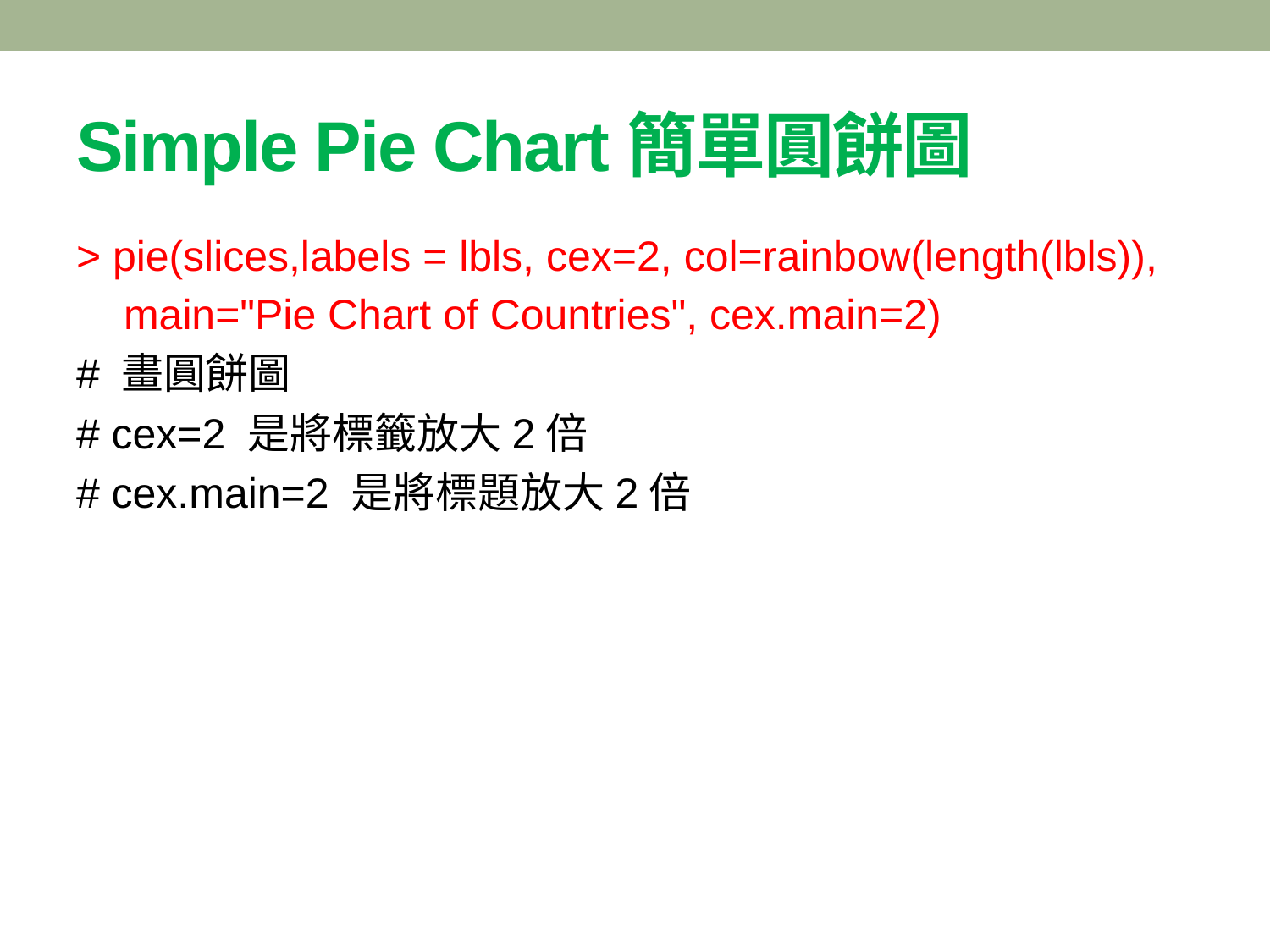

# Simple Pie Chart簡單圓餅圖
> pie(slices,labels = lbls, cex=2, col=rainbow(length(lbls)),
    main="Pie Chart of Countries", cex.main=2)
# 畫圓餅圖
# cex=2 是將標籤放大2倍
# cex.main=2 是將標題放大2倍